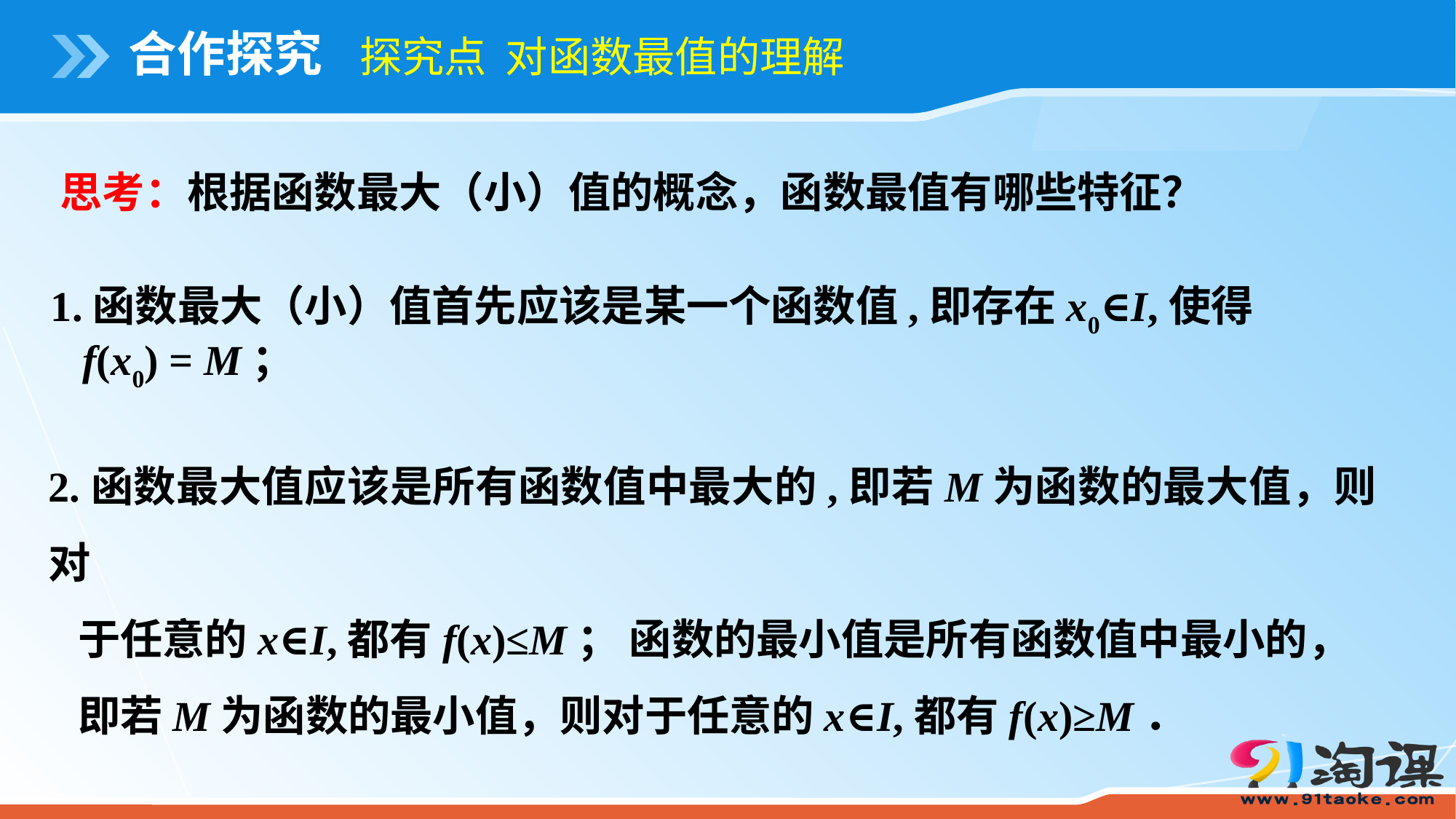

# 合作探究
探究点  对函数最值的理解
思考：根据函数最大（小）值的概念，函数最值有哪些特征？
1.函数最大（小）值首先应该是某一个函数值,即存在x0∈I,使得
   f(x0) = M；
2.函数最大值应该是所有函数值中最大的,即若M为函数的最大值，则对
  于任意的x∈I,都有f(x)≤M； 函数的最小值是所有函数值中最小的，
  即若M为函数的最小值，则对于任意的x∈I,都有f(x)≥M．